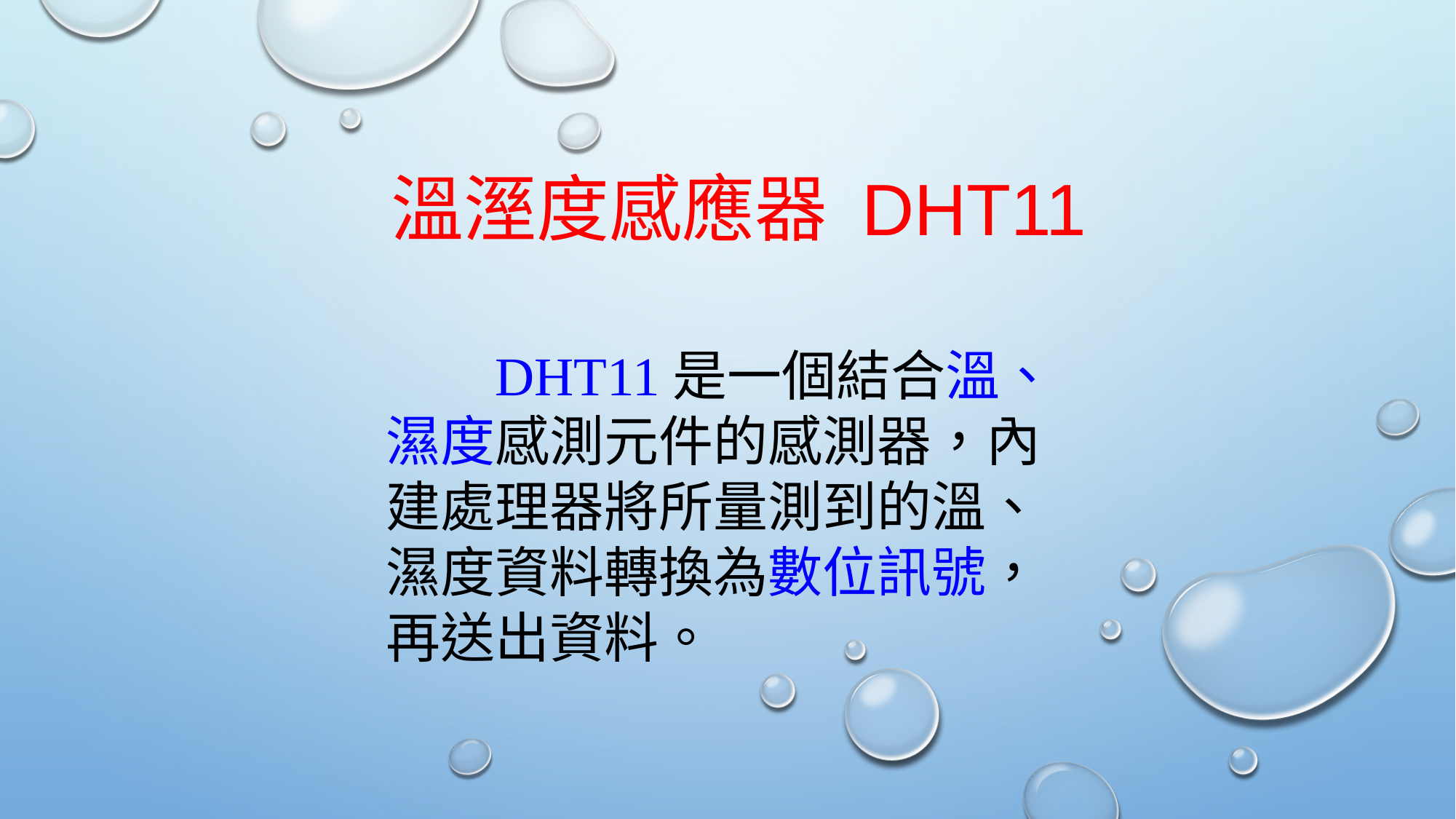

# 溫溼度感應器 DHT11
        DHT11是一個結合溫、濕度感測元件的感測器，內建處理器將所量測到的溫、濕度資料轉換為數位訊號，再送出資料。